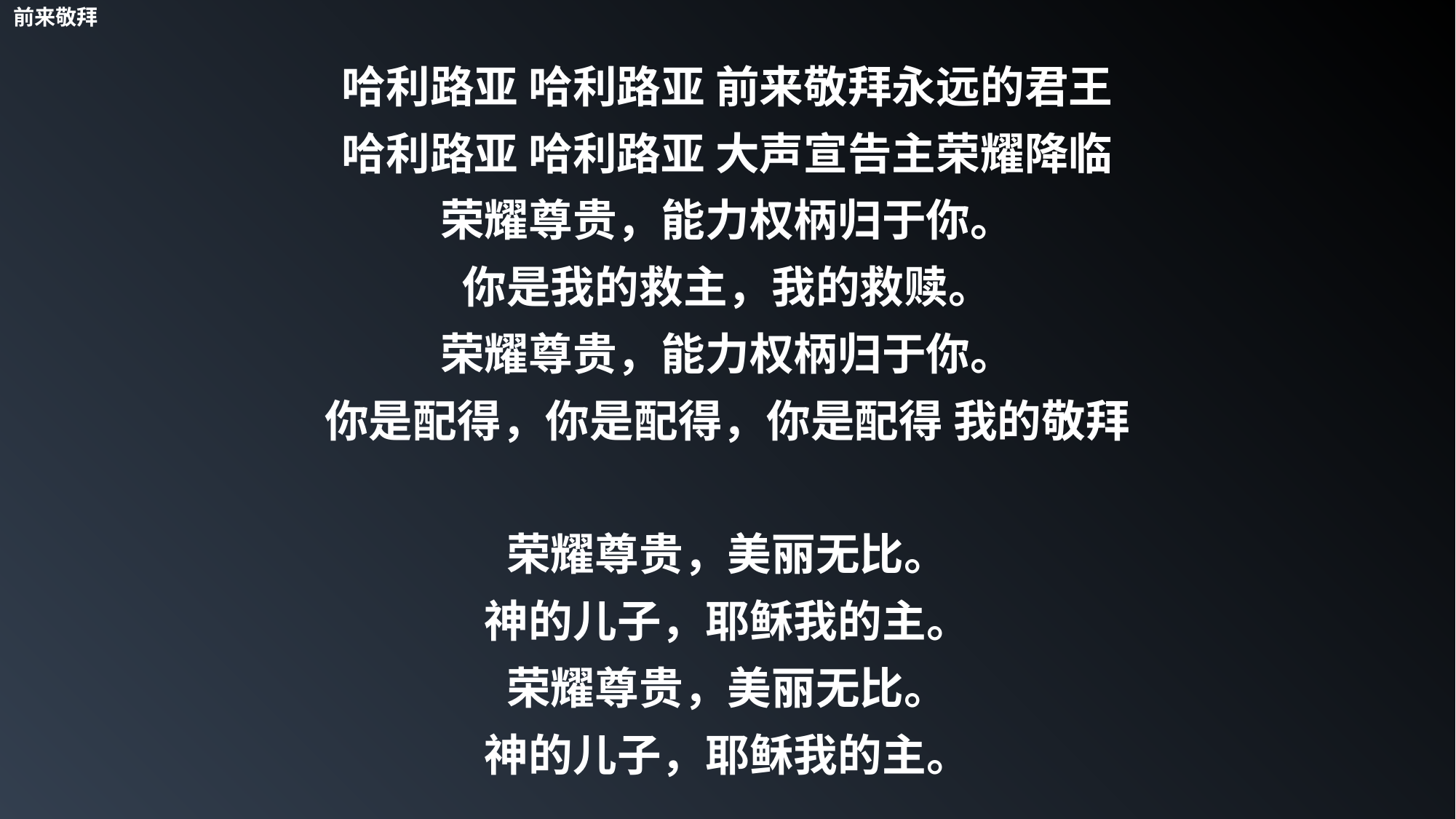

前来敬拜
哈利路亚 哈利路亚 前来敬拜永远的君王
哈利路亚 哈利路亚 大声宣告主荣耀降临
荣耀尊贵，能力权柄归于你。
你是我的救主，我的救赎。
荣耀尊贵，能力权柄归于你。
你是配得，你是配得，你是配得 我的敬拜

荣耀尊贵，美丽无比。
神的儿子，耶稣我的主。
荣耀尊贵，美丽无比。
神的儿子，耶稣我的主。